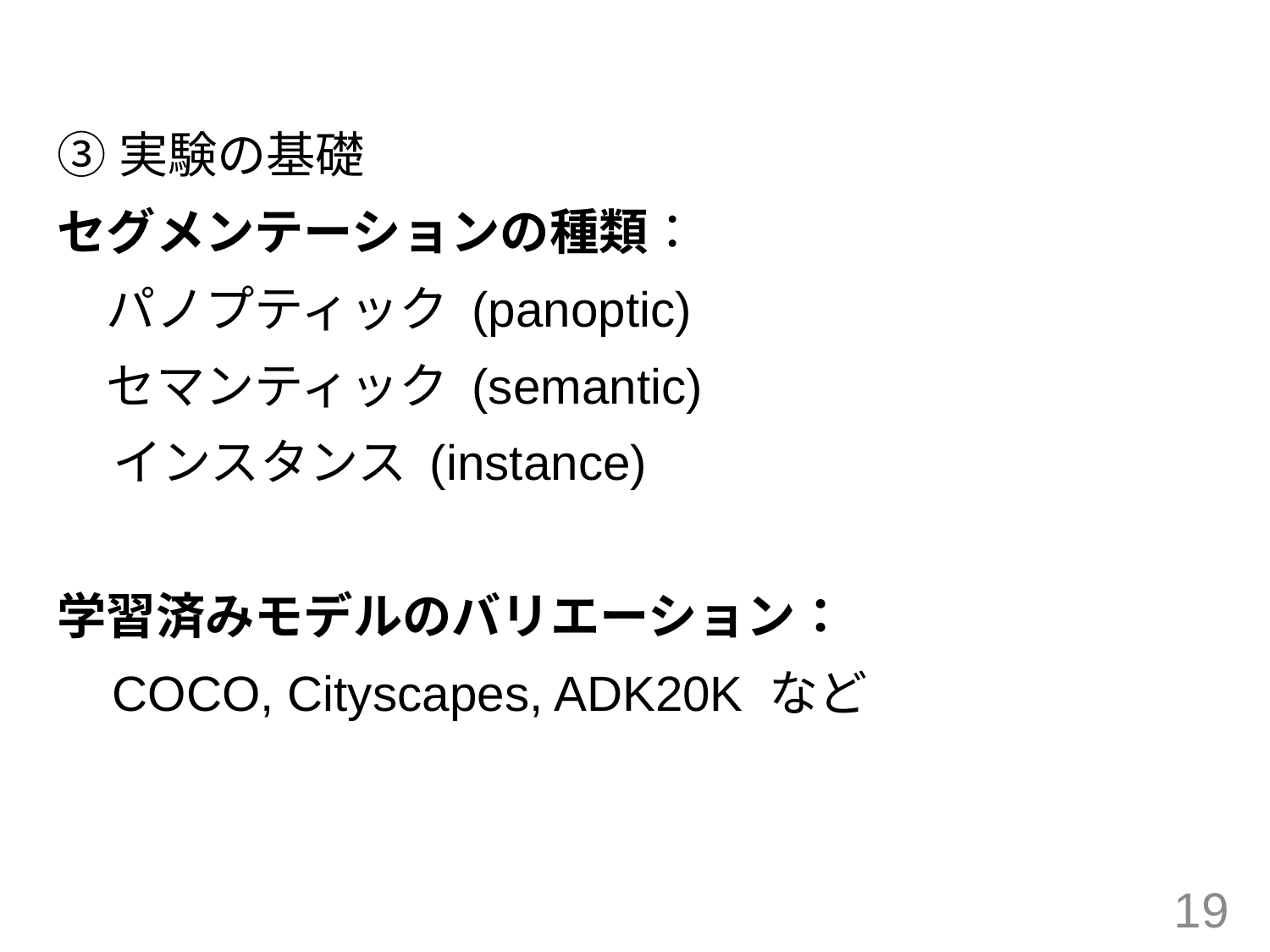

#
③実験の基礎
セグメンテーションの種類：
　パノプティック (panoptic)
　セマンティック (semantic)
    インスタンス (instance)

学習済みモデルのバリエーション：
    COCO, Cityscapes, ADK20K など
19